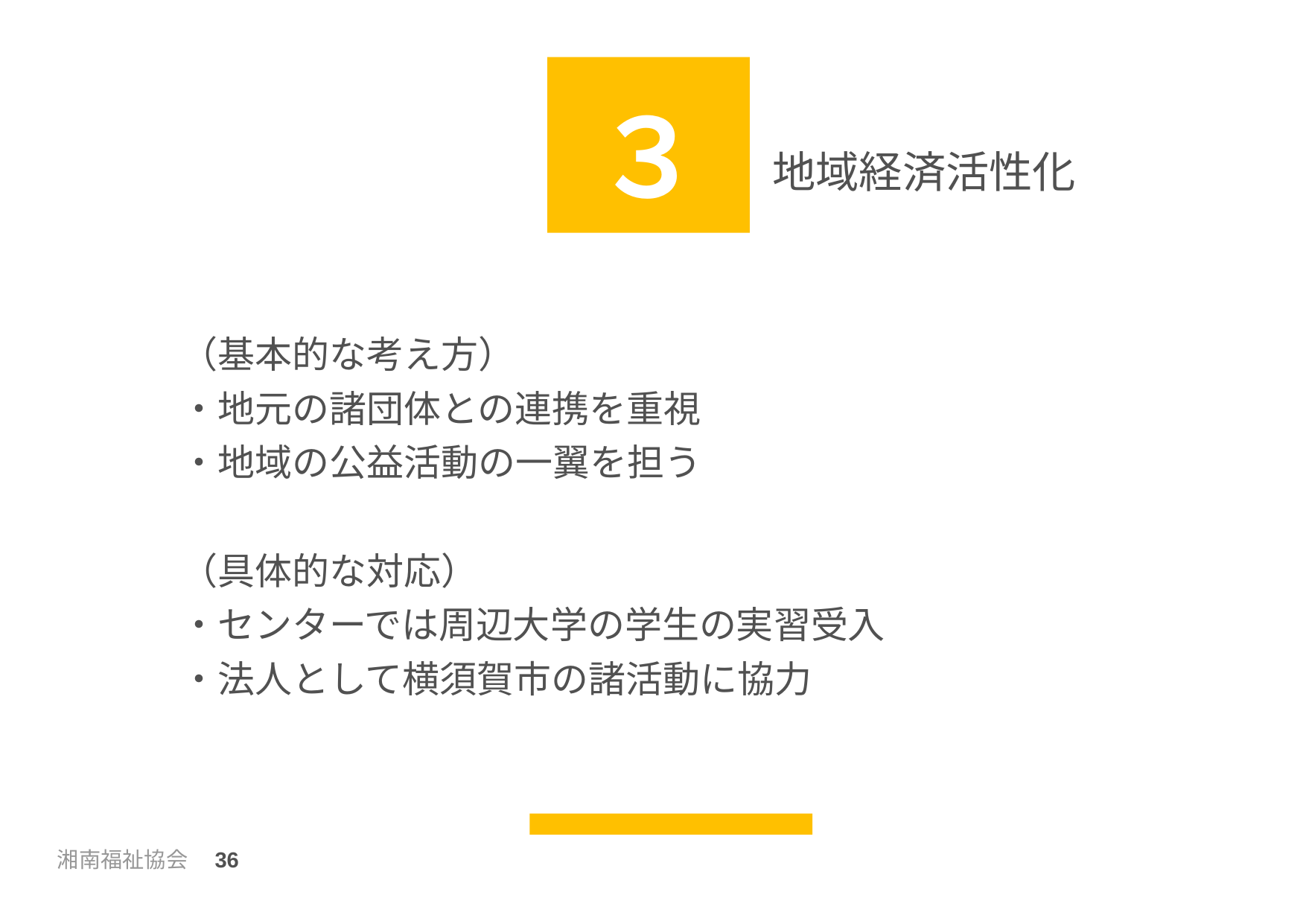

３
地域経済活性化
（基本的な考え方）
・地元の諸団体との連携を重視
・地域の公益活動の一翼を担う

（具体的な対応）
・センターでは周辺大学の学生の実習受入
・法人として横須賀市の諸活動に協力

湘南福祉協会　36